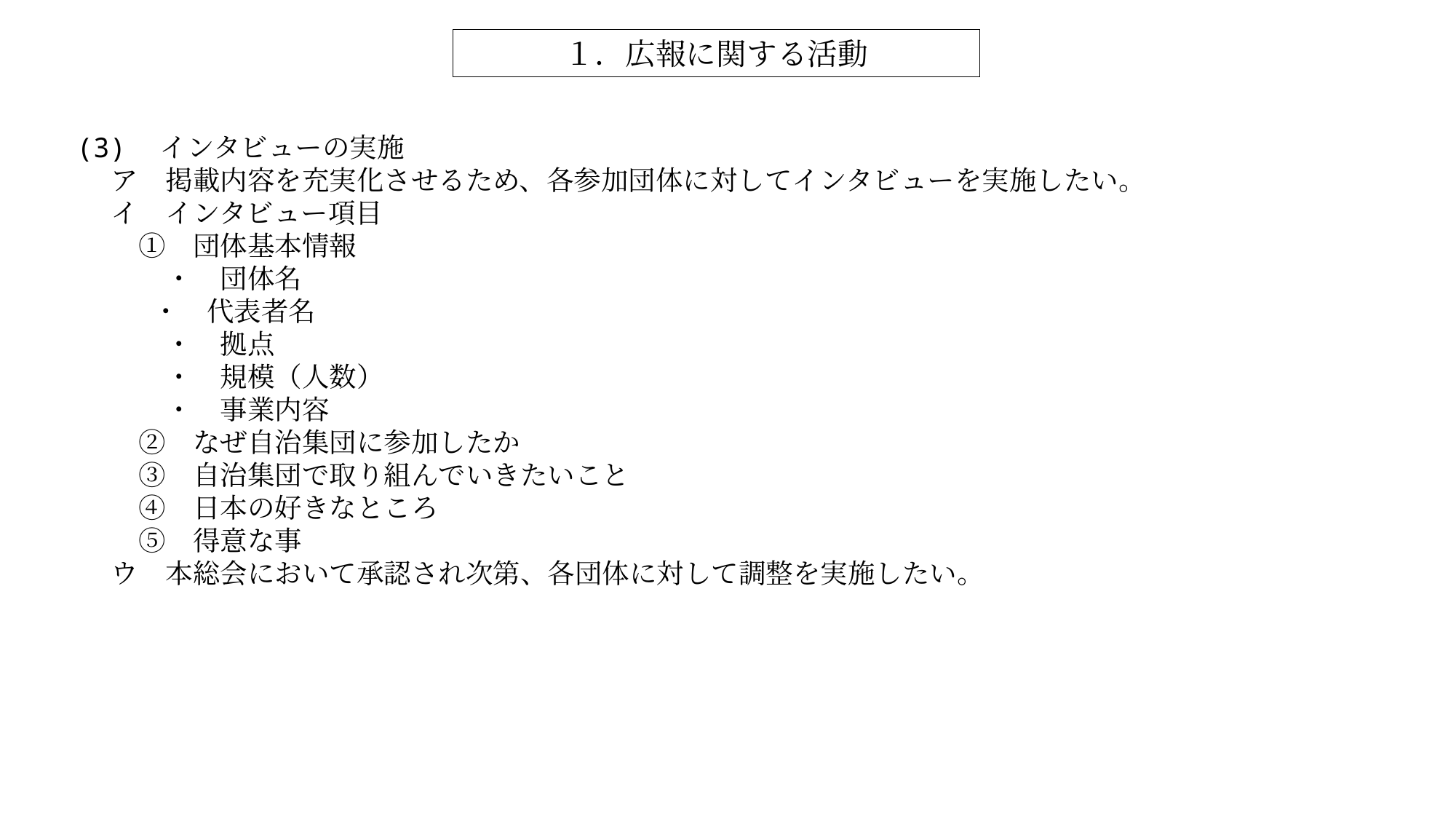

１．広報に関する活動
(3)　インタビューの実施
　 ア　掲載内容を充実化させるため、各参加団体に対してインタビューを実施したい。
　 イ　インタビュー項目
　　 ①　団体基本情報
　　　 ・　団体名
　　   ・　代表者名
　　　 ・　拠点
　　　 ・　規模（人数）
　　　 ・　事業内容
　　 ②　なぜ自治集団に参加したか
　　 ③　自治集団で取り組んでいきたいこと
　　 ④　日本の好きなところ
　　 ⑤　得意な事
　 ウ　本総会において承認され次第、各団体に対して調整を実施したい。